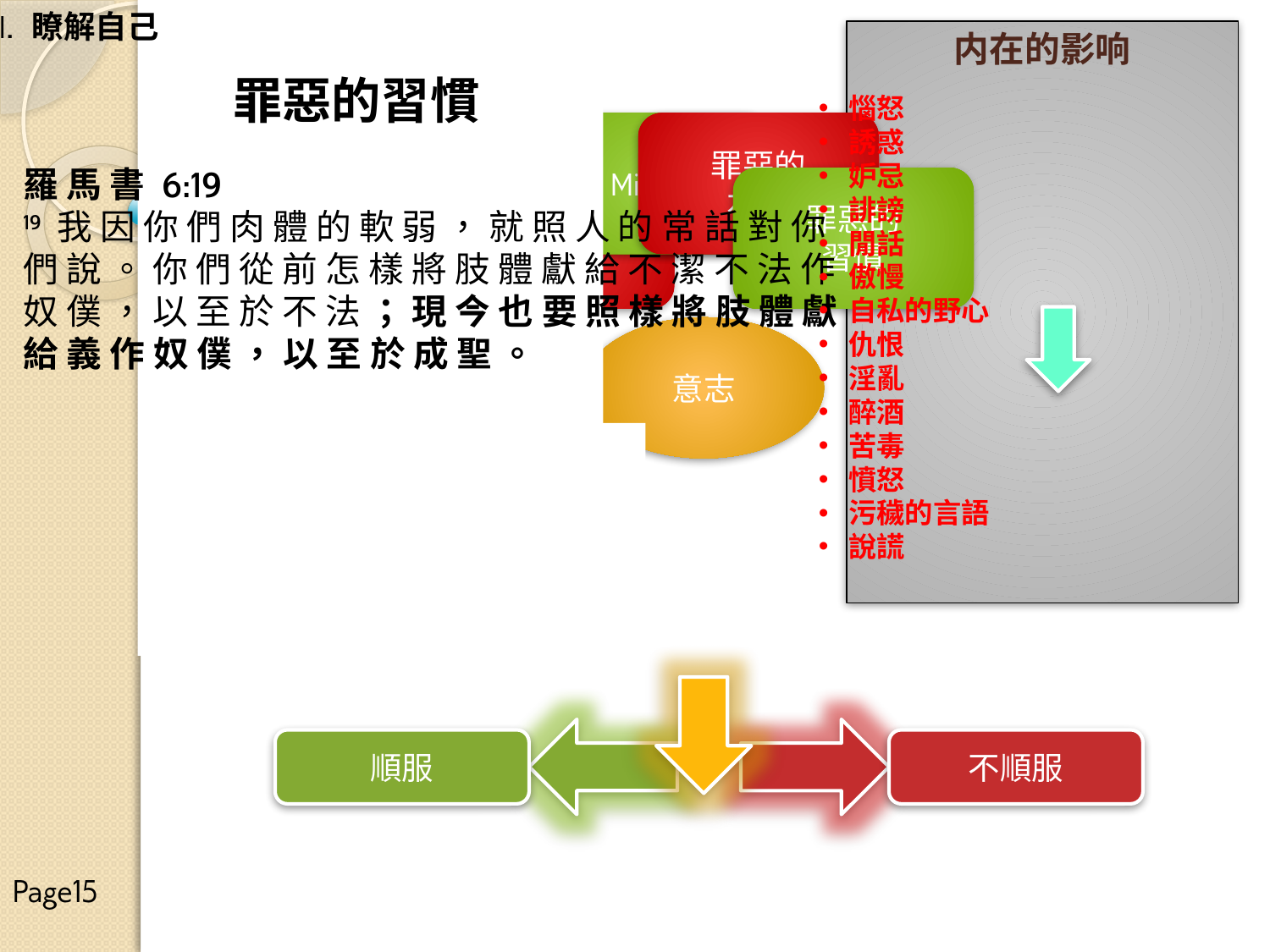

I. 瞭解自己
External Influences
内在的影响

惱怒
誘惑
妒忌
誹謗
閒話
傲慢
自私的野心
仇恨
淫亂
醉酒
苦毒
憤怒
污穢的言語
說謊

            罪惡的習慣

羅 馬 書 6:19
19 我 因 你 們 肉 體 的 軟 弱 ， 就 照 人 的 常 話 對 你 們 說 。 你 們 從 前 怎 樣 將 肢 體 獻 給 不 潔 不 法 作 奴 僕 ， 以 至 於 不 法 ； 現 今 也 要 照 樣 將 肢 體 獻 給 義 作 奴 僕 ， 以 至 於 成 聖 。

意志
Emotions
Minds
罪惡的
本性
罪惡的
習慣

順服
不順服
Page15